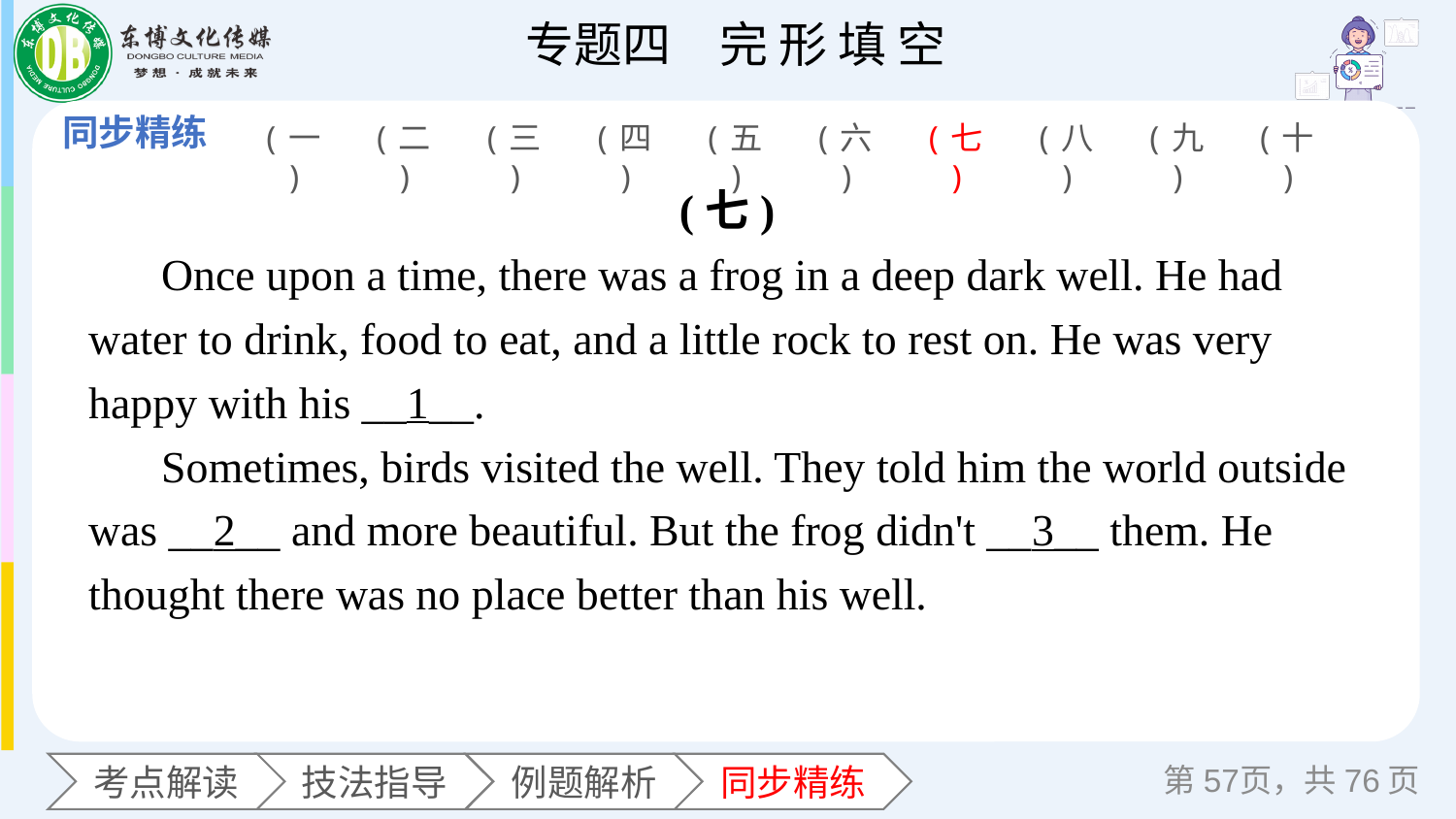

(一)
(二)
(三)
(四)
(五)
(六)
(七)
(八)
(九)
(十)
(七)
Once upon a time, there was a frog in a deep dark well. He had water to drink, food to eat, and a little rock to rest on. He was very happy with his __1__.
Sometimes, birds visited the well. They told him the world outside was __2__ and more beautiful. But the frog didn't __3__ them. He thought there was no place better than his well.
第57页，共76页